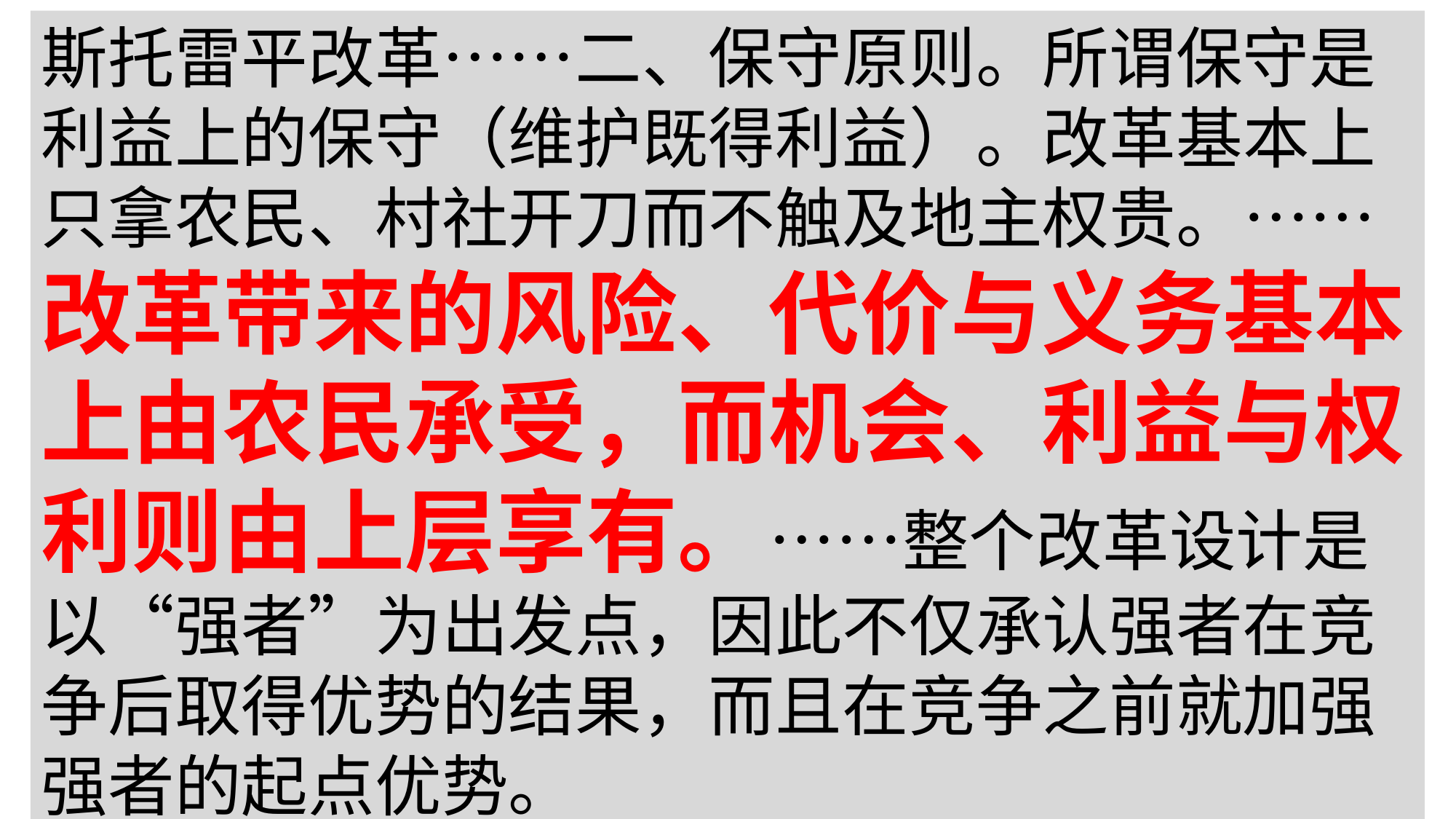

斯托雷平改革……二、保守原则。所谓保守是利益上的保守（维护既得利益）。改革基本上只拿农民、村社开刀而不触及地主权贵。……改革带来的风险、代价与义务基本上由农民承受，而机会、利益与权利则由上层享有。……整个改革设计是以“强者”为出发点，因此不仅承认强者在竞争后取得优势的结果，而且在竞争之前就加强强者的起点优势。
——摘选自苏文《从不公正的改革到反改革的革命——沙俄斯托雷平改革评述》